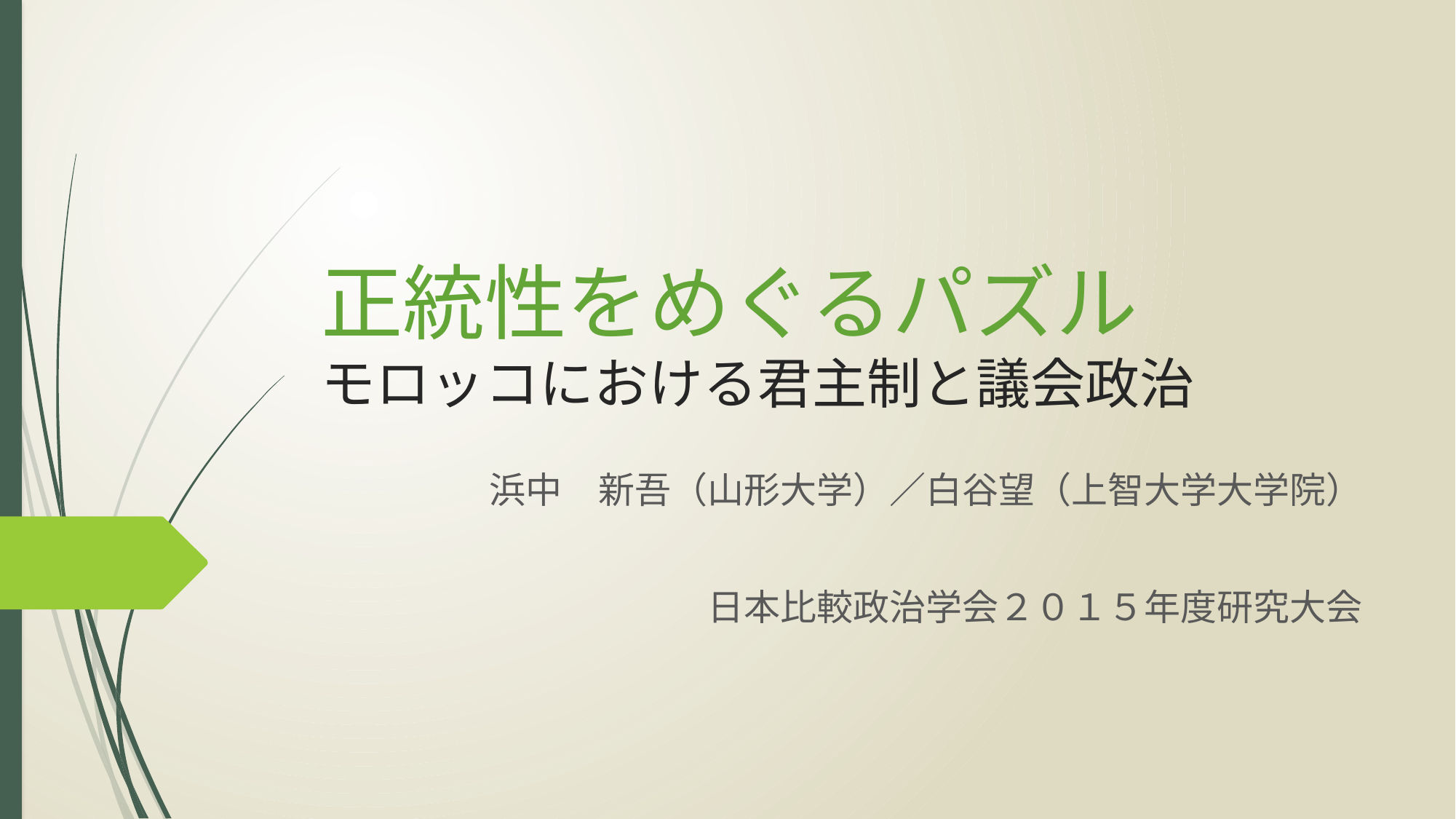

# 正統性をめぐるパズル モロッコにおける君主制と議会政治
浜中　新吾（山形大学）／白谷望（上智大学大学院）

日本比較政治学会２０１５年度研究大会